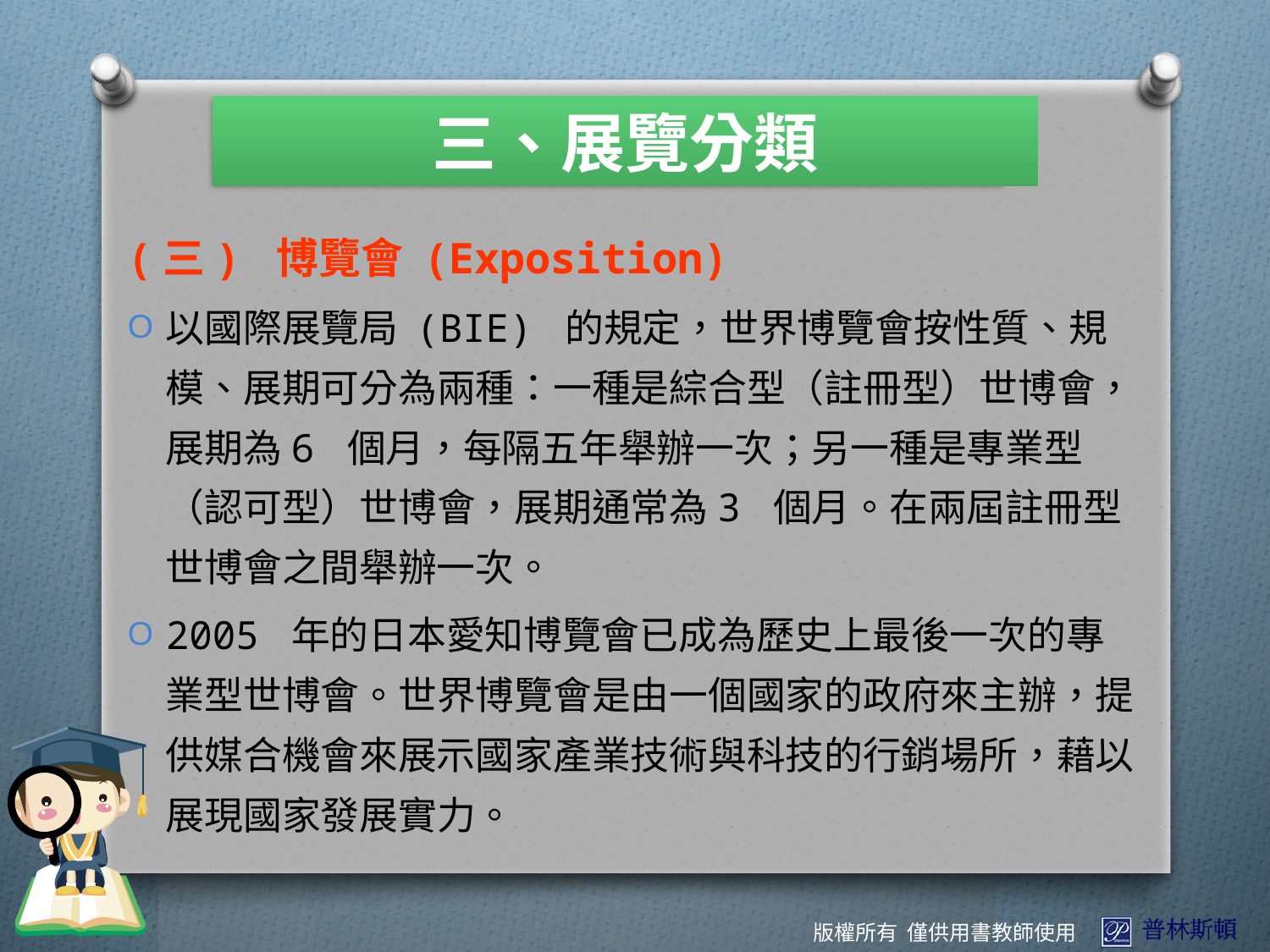

三、展覽分類
(三) 博覽會 (Exposition)
以國際展覽局 (BIE) 的規定，世界博覽會按性質、規模、展期可分為兩種：一種是綜合型（註冊型）世博會，展期為6 個月，每隔五年舉辦一次；另一種是專業型（認可型）世博會，展期通常為3 個月。在兩屆註冊型世博會之間舉辦一次。
2005 年的日本愛知博覽會已成為歷史上最後一次的專業型世博會。世界博覽會是由一個國家的政府來主辦，提供媒合機會來展示國家產業技術與科技的行銷場所，藉以展現國家發展實力。